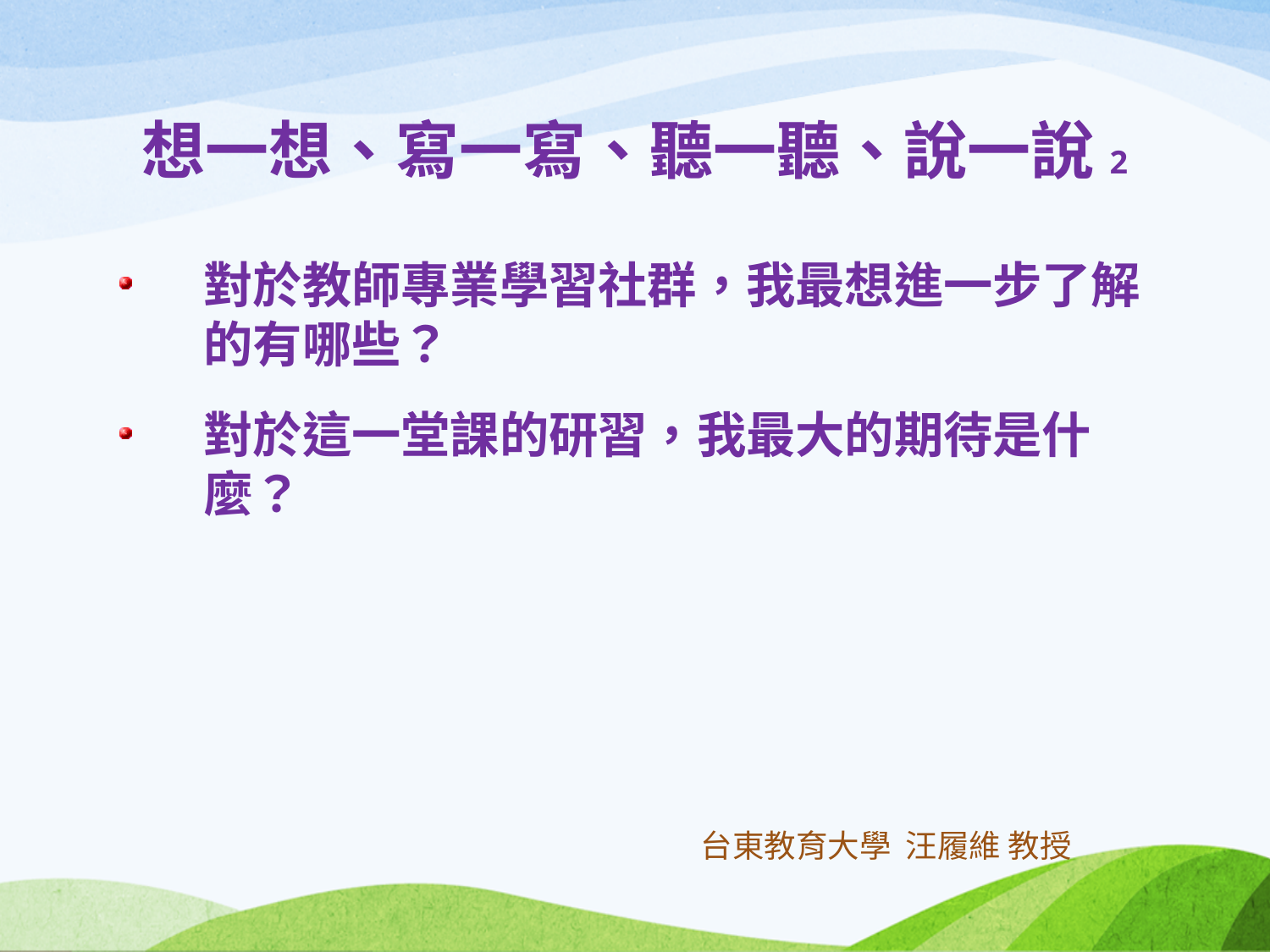

# 想一想、寫一寫、聽一聽、說一說2
對於教師專業學習社群，我最想進一步了解的有哪些？
對於這一堂課的研習，我最大的期待是什麼？
台東教育大學  汪履維 教授